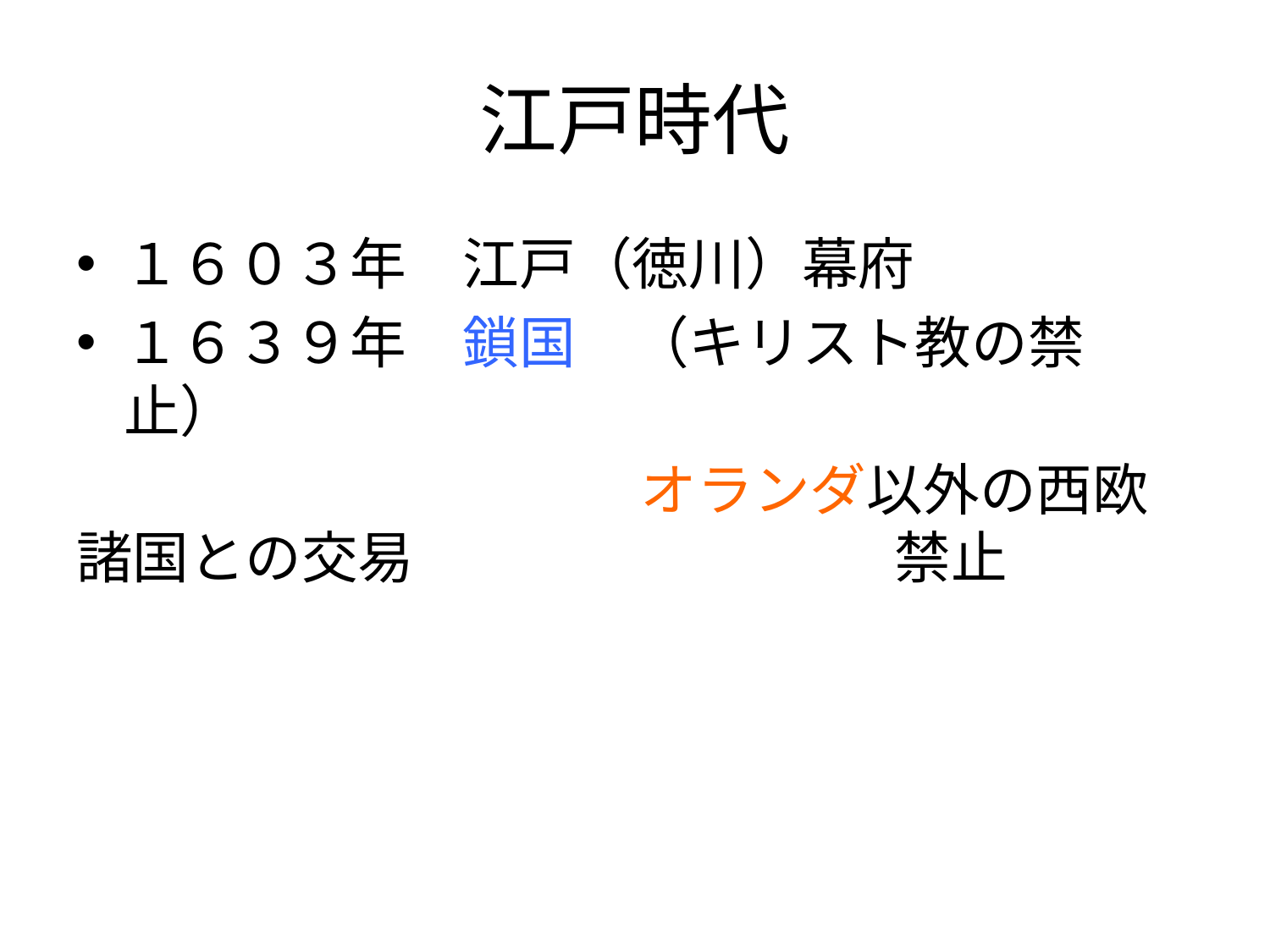

# 江戸時代
１６０３年　江戸（徳川）幕府
１６３９年　鎖国　（キリスト教の禁止）
				　オランダ以外の西欧諸国との交易				　禁止